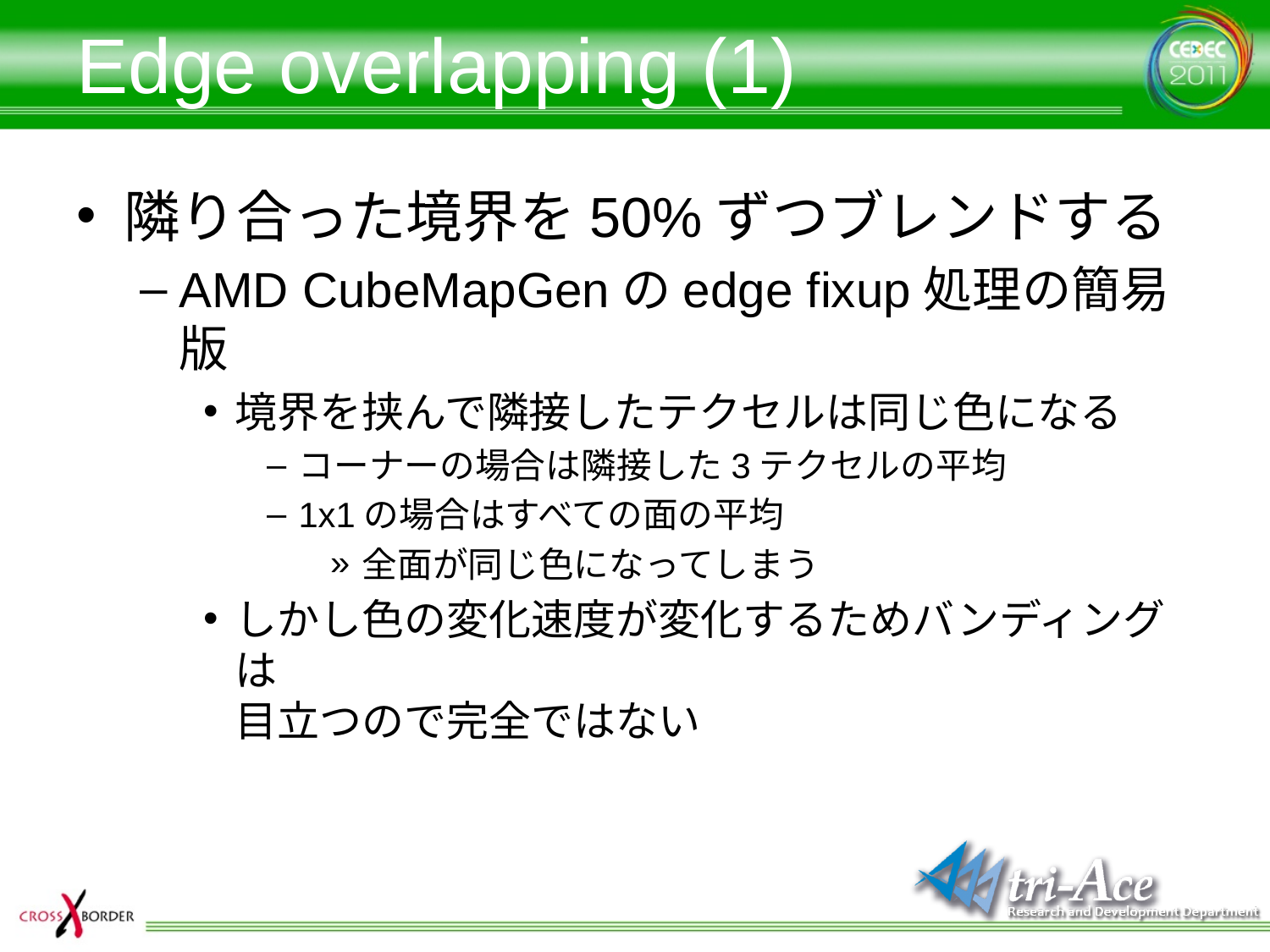

# Edge overlapping (1)
隣り合った境界を50%ずつブレンドする
AMD CubeMapGenのedge fixup処理の簡易版
境界を挟んで隣接したテクセルは同じ色になる
コーナーの場合は隣接した3テクセルの平均
1x1の場合はすべての面の平均
全面が同じ色になってしまう
しかし色の変化速度が変化するためバンディングは
目立つので完全ではない